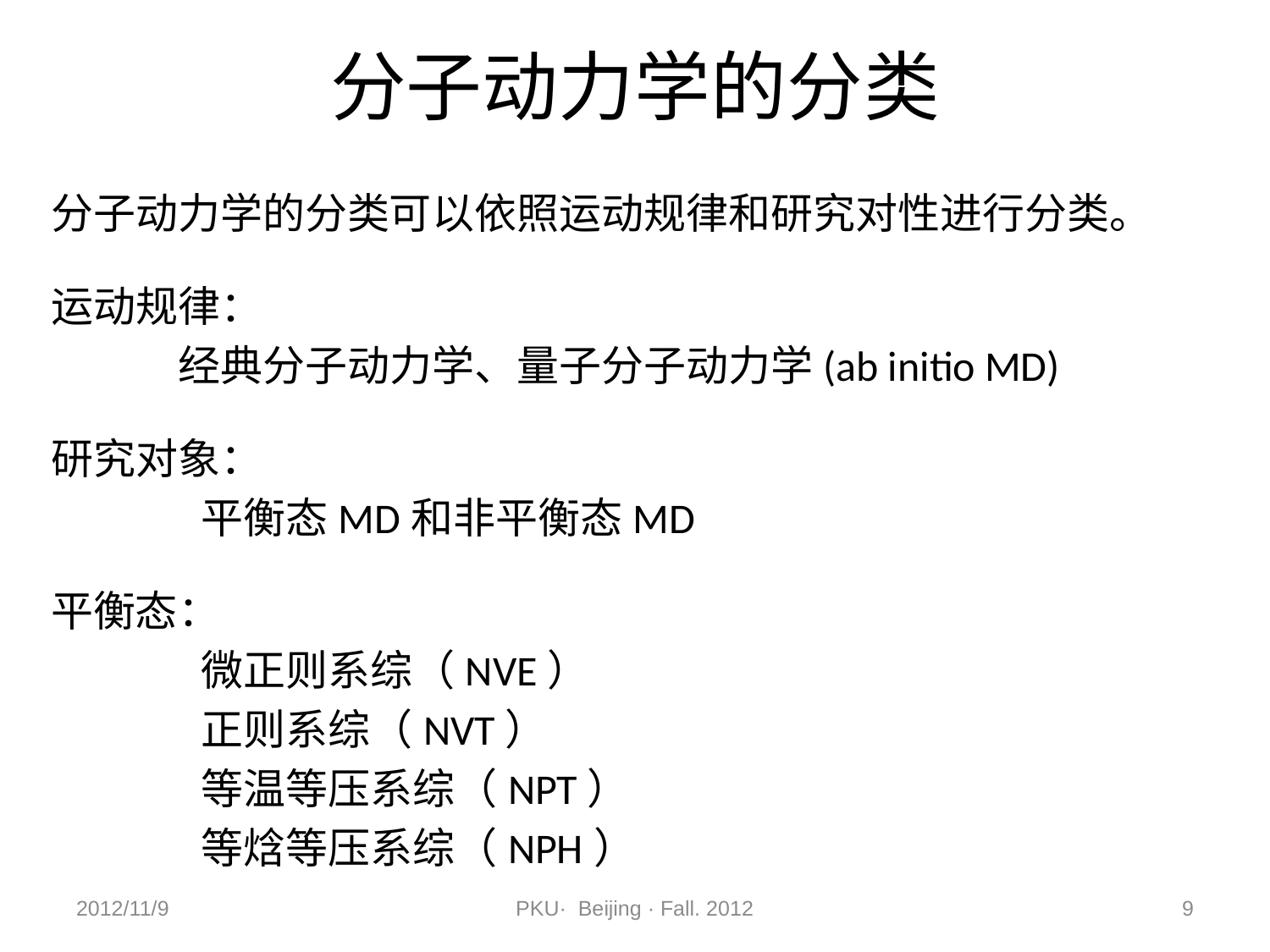

# 分子动力学的分类
分子动力学的分类可以依照运动规律和研究对性进行分类。
运动规律：
	经典分子动力学、量子分子动力学(ab initio MD)
研究对象：
	平衡态MD和非平衡态MD
平衡态：
	微正则系综（NVE）
	正则系综（NVT）
	等温等压系综（NPT）
	等焓等压系综（NPH）

2012/11/9
PKU·  Beijing · Fall. 2012
9